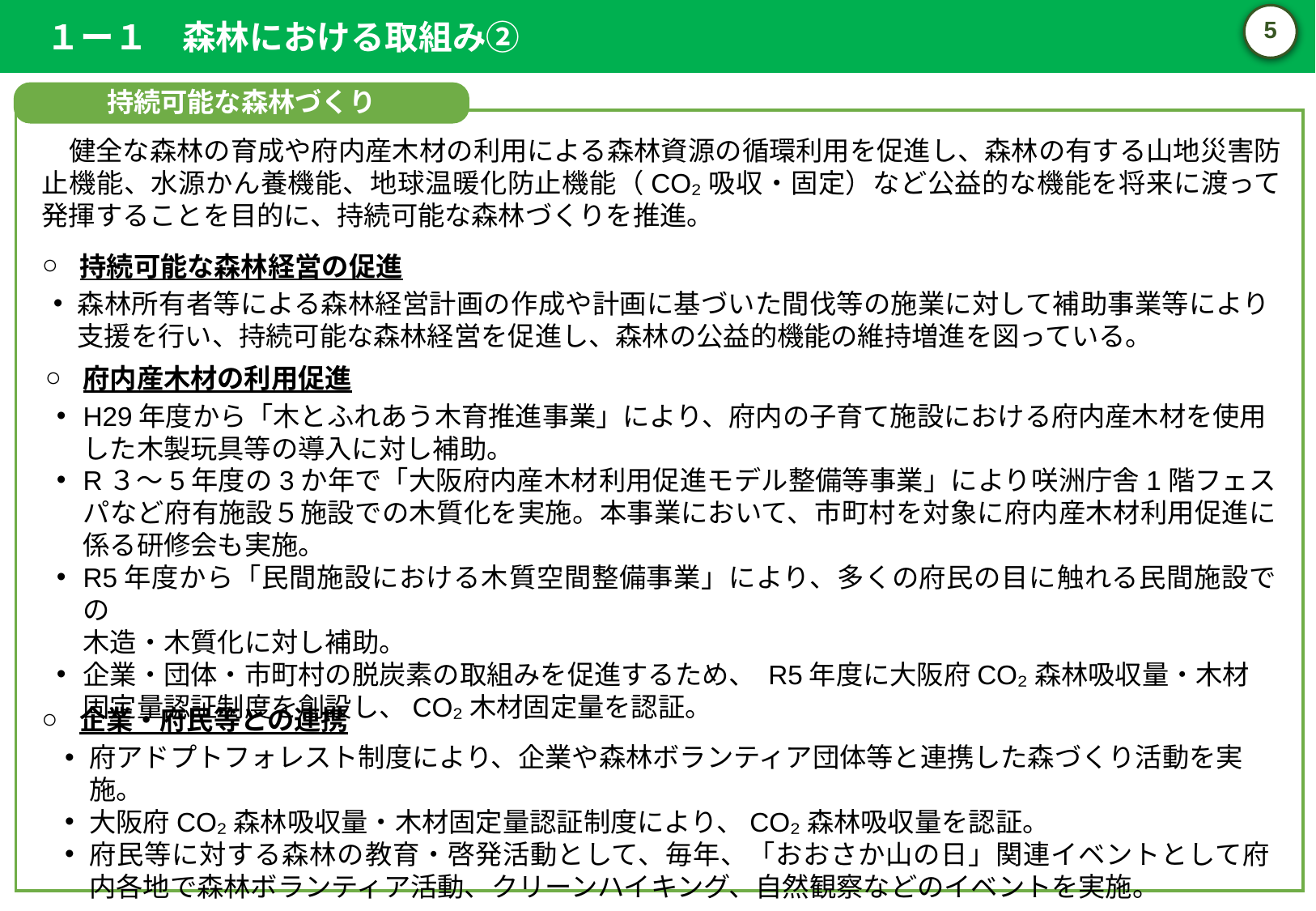

１ー１　森林における取組み②
5
持続可能な森林づくり

　健全な森林の育成や府内産木材の利用による森林資源の循環利用を促進し、森林の有する山地災害防止機能、水源かん養機能、地球温暖化防止機能（CO₂吸収・固定）など公益的な機能を将来に渡って発揮することを目的に、持続可能な森林づくりを推進。
持続可能な森林経営の促進
森林所有者等による森林経営計画の作成や計画に基づいた間伐等の施業に対して補助事業等により支援を行い、持続可能な森林経営を促進し、森林の公益的機能の維持増進を図っている。
府内産木材の利用促進
H29年度から「木とふれあう木育推進事業」により、府内の子育て施設における府内産木材を使用した木製玩具等の導入に対し補助。
R３～5年度の3か年で「大阪府内産木材利用促進モデル整備等事業」により咲洲庁舎1階フェスパなど府有施設５施設での木質化を実施。本事業において、市町村を対象に府内産木材利用促進に係る研修会も実施。
R5年度から「民間施設における木質空間整備事業」により、多くの府民の目に触れる民間施設での
木造・木質化に対し補助。
企業・団体・市町村の脱炭素の取組みを促進するため、 R5年度に大阪府CO₂森林吸収量・木材固定量認証制度を創設し、CO₂木材固定量を認証。
企業・府民等との連携
府アドプトフォレスト制度により、企業や森林ボランティア団体等と連携した森づくり活動を実施。
大阪府CO₂森林吸収量・木材固定量認証制度により、CO₂森林吸収量を認証。
府民等に対する森林の教育・啓発活動として、毎年、「おおさか山の日」関連イベントとして府内各地で森林ボランティア活動、クリーンハイキング、自然観察などのイベントを実施。